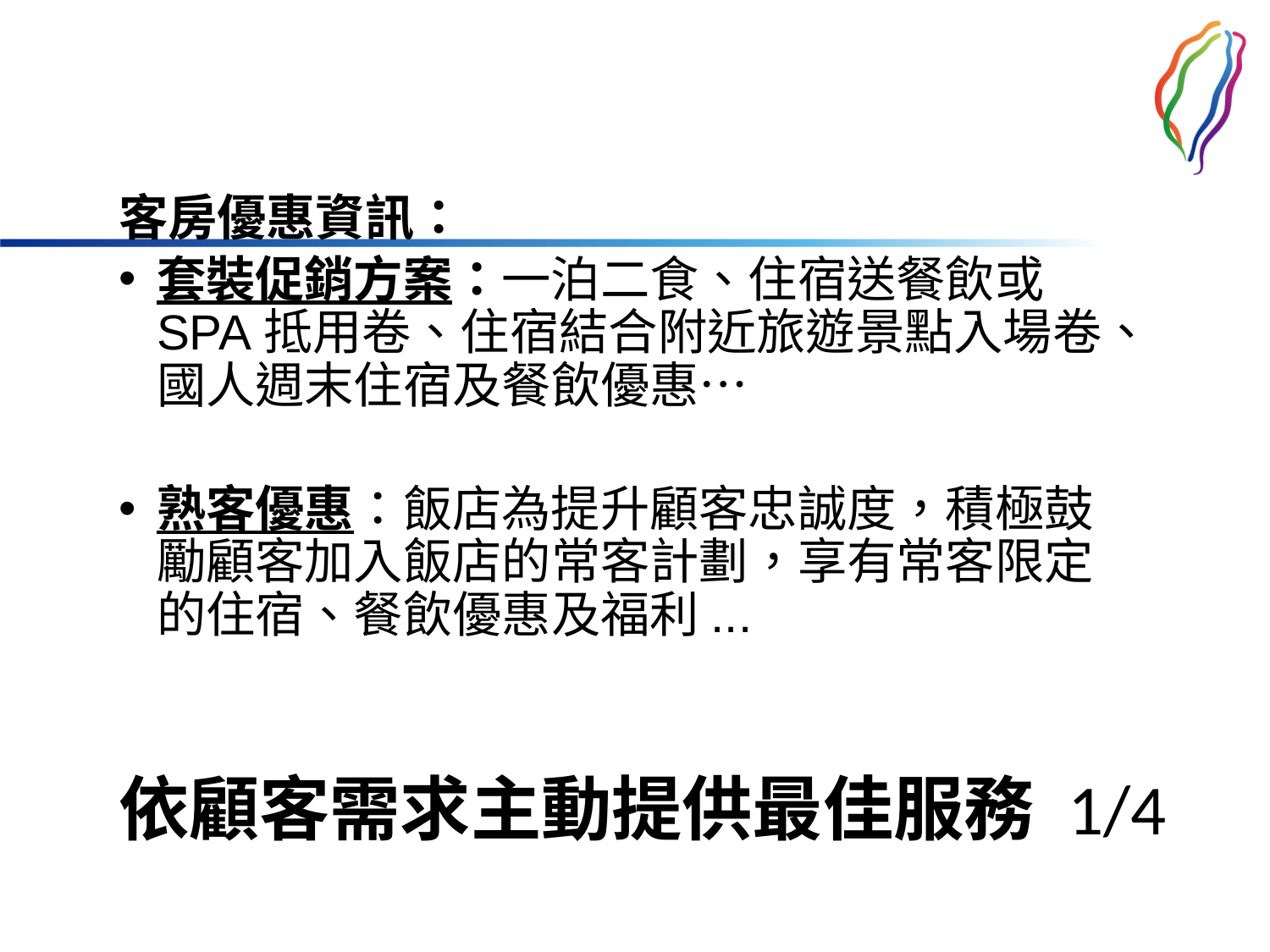

客房優惠資訊：
套裝促銷方案：一泊二食、住宿送餐飲或SPA抵用卷、住宿結合附近旅遊景點入場卷、國人週末住宿及餐飲優惠…

熟客優惠：飯店為提升顧客忠誠度，積極鼓勵顧客加入飯店的常客計劃，享有常客限定的住宿、餐飲優惠及福利...
# 依顧客需求主動提供最佳服務 1/4